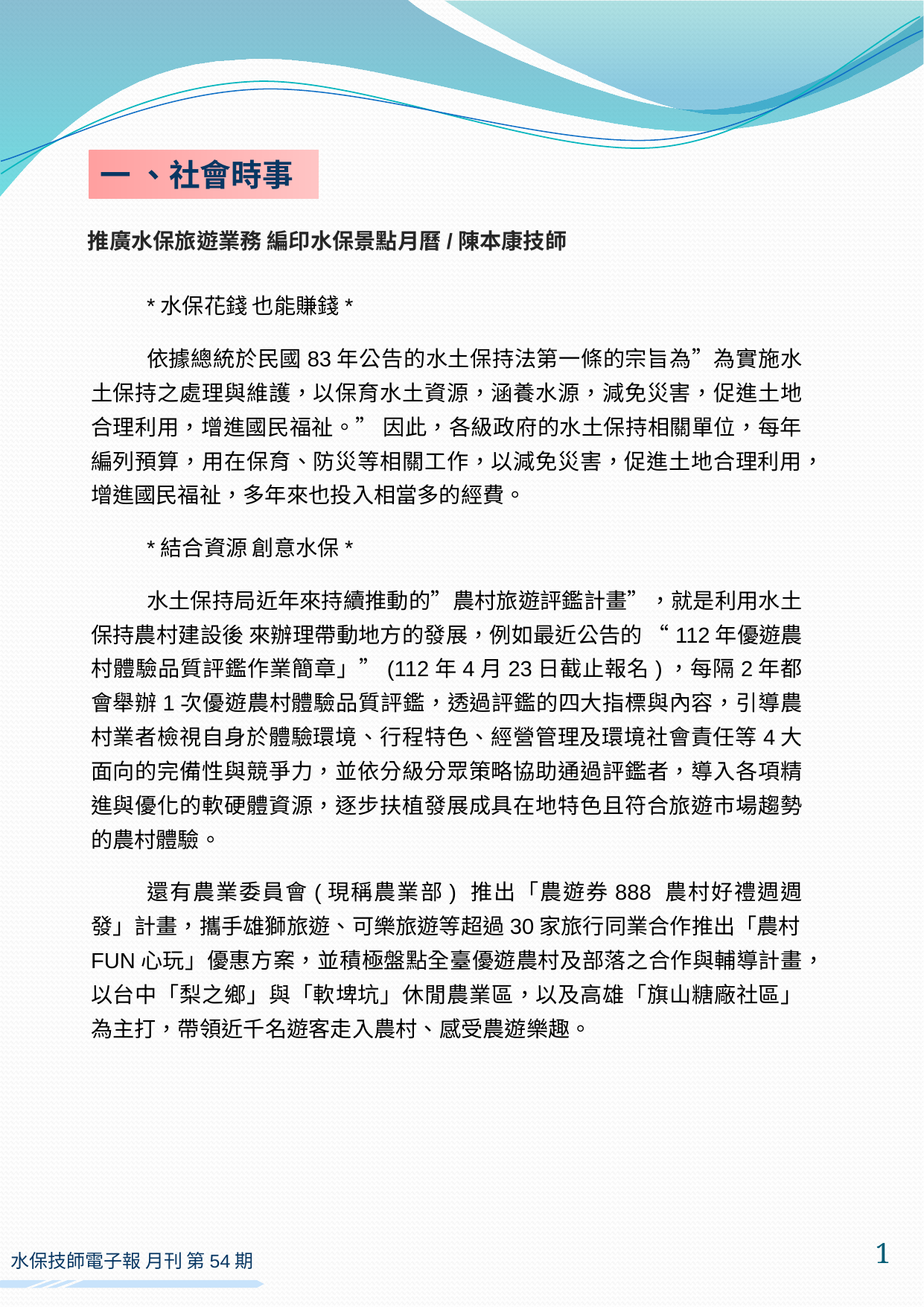

一 、社會時事
推廣水保旅遊業務 編印水保景點月曆/陳本康技師
*水保花錢 也能賺錢*
依據總統於民國83年公告的水土保持法第一條的宗旨為”為實施水土保持之處理與維護，以保育水土資源，涵養水源，減免災害，促進土地合理利用，增進國民福祉。” 因此，各級政府的水土保持相關單位，每年編列預算，用在保育、防災等相關工作，以減免災害，促進土地合理利用，增進國民福祉，多年來也投入相當多的經費。
*結合資源 創意水保*
水土保持局近年來持續推動的”農村旅遊評鑑計畫”，就是利用水土保持農村建設後 來辦理帶動地方的發展，例如最近公告的 “112年優遊農村體驗品質評鑑作業簡章」”(112年4月23日截止報名)，每隔2年都會舉辦1次優遊農村體驗品質評鑑，透過評鑑的四大指標與內容，引導農村業者檢視自身於體驗環境、行程特色、經營管理及環境社會責任等4大面向的完備性與競爭力，並依分級分眾策略協助通過評鑑者，導入各項精進與優化的軟硬體資源，逐步扶植發展成具在地特色且符合旅遊市場趨勢的農村體驗。
還有農業委員會(現稱農業部) 推出「農遊券888 農村好禮週週發」計畫，攜手雄獅旅遊、可樂旅遊等超過30家旅行同業合作推出「農村FUN心玩」優惠方案，並積極盤點全臺優遊農村及部落之合作與輔導計畫，以台中「梨之鄉」與「軟埤坑」休閒農業區，以及高雄「旗山糖廠社區」為主打，帶領近千名遊客走入農村、感受農遊樂趣。
1
水保技師電子報 月刊 第54期